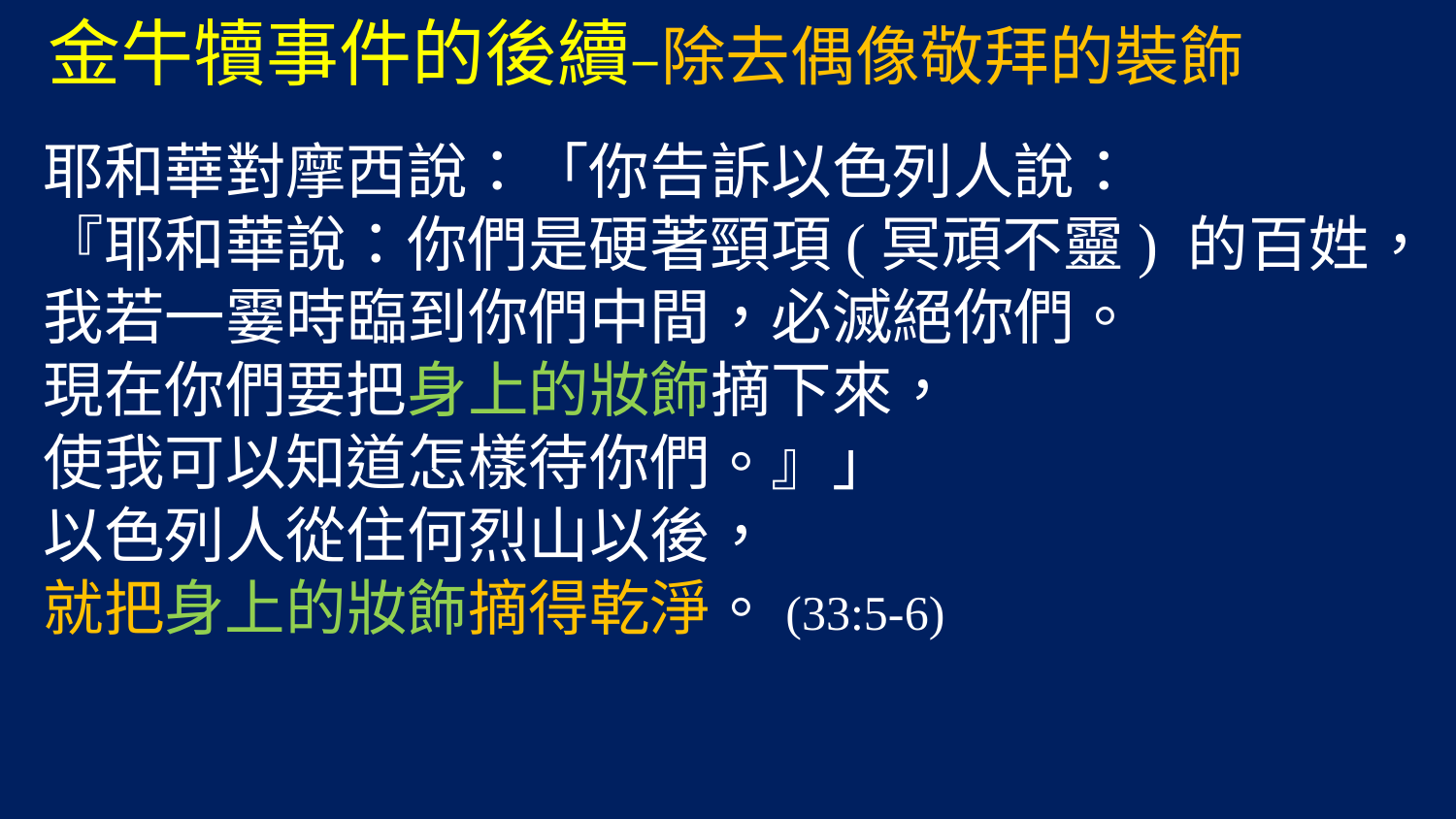

金牛犢事件的後續–除去偶像敬拜的裝飾

耶和華對摩西說：「你告訴以色列人說：
『耶和華說：你們是硬著頸項(冥頑不靈) 的百姓，
我若一霎時臨到你們中間，必滅絕你們。
現在你們要把身上的妝飾摘下來，
使我可以知道怎樣待你們。』」
以色列人從住何烈山以後，
就把身上的妝飾摘得乾淨。(33:5-6)